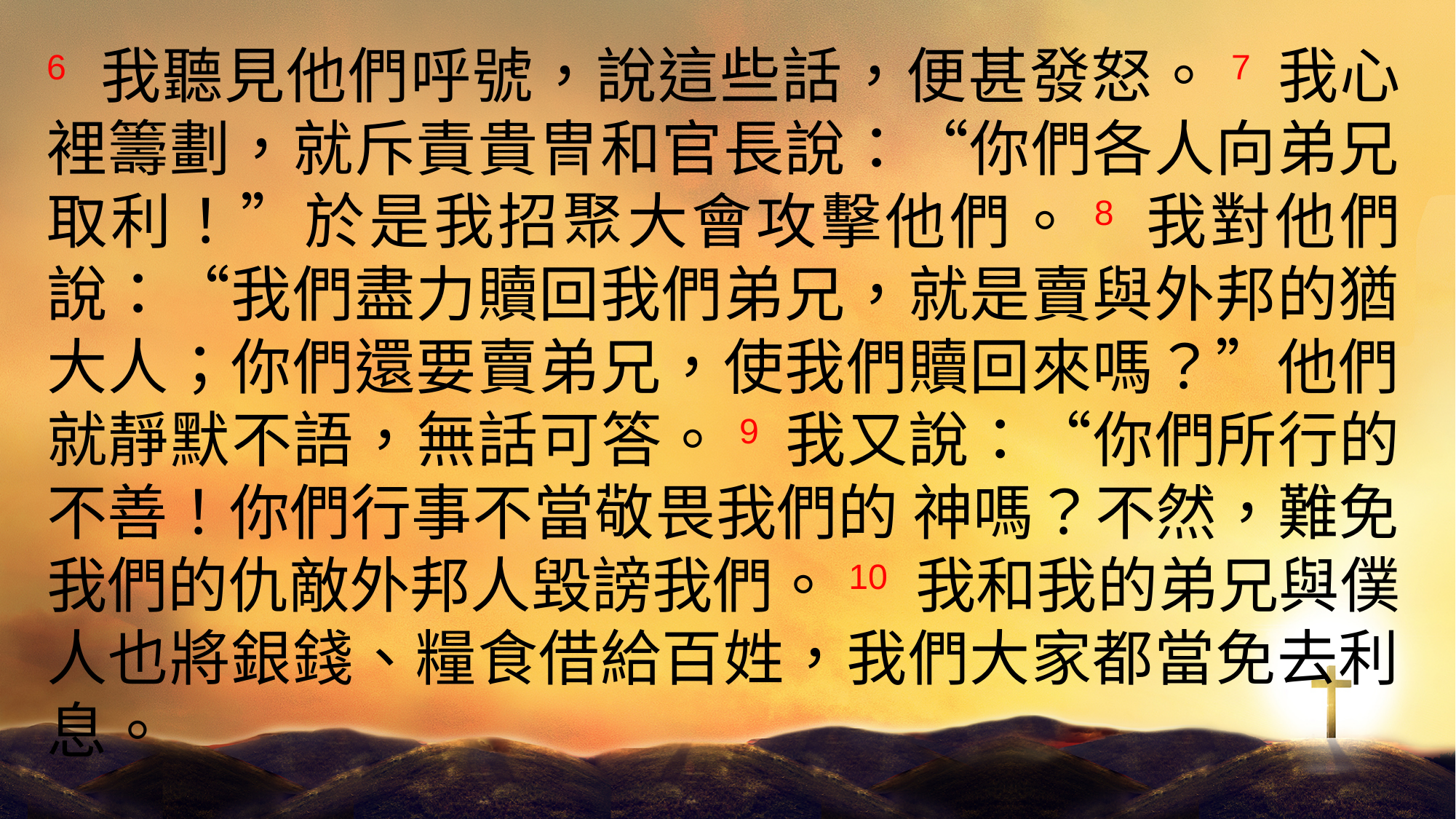

6 我聽見他們呼號，說這些話，便甚發怒。7 我心裡籌劃，就斥責貴冑和官長說：“你們各人向弟兄取利！”於是我招聚大會攻擊他們。8 我對他們說：“我們盡力贖回我們弟兄，就是賣與外邦的猶大人；你們還要賣弟兄，使我們贖回來嗎？”他們就靜默不語，無話可答。9 我又說：“你們所行的不善！你們行事不當敬畏我們的 神嗎？不然，難免我們的仇敵外邦人毀謗我們。10 我和我的弟兄與僕人也將銀錢、糧食借給百姓，我們大家都當免去利息。